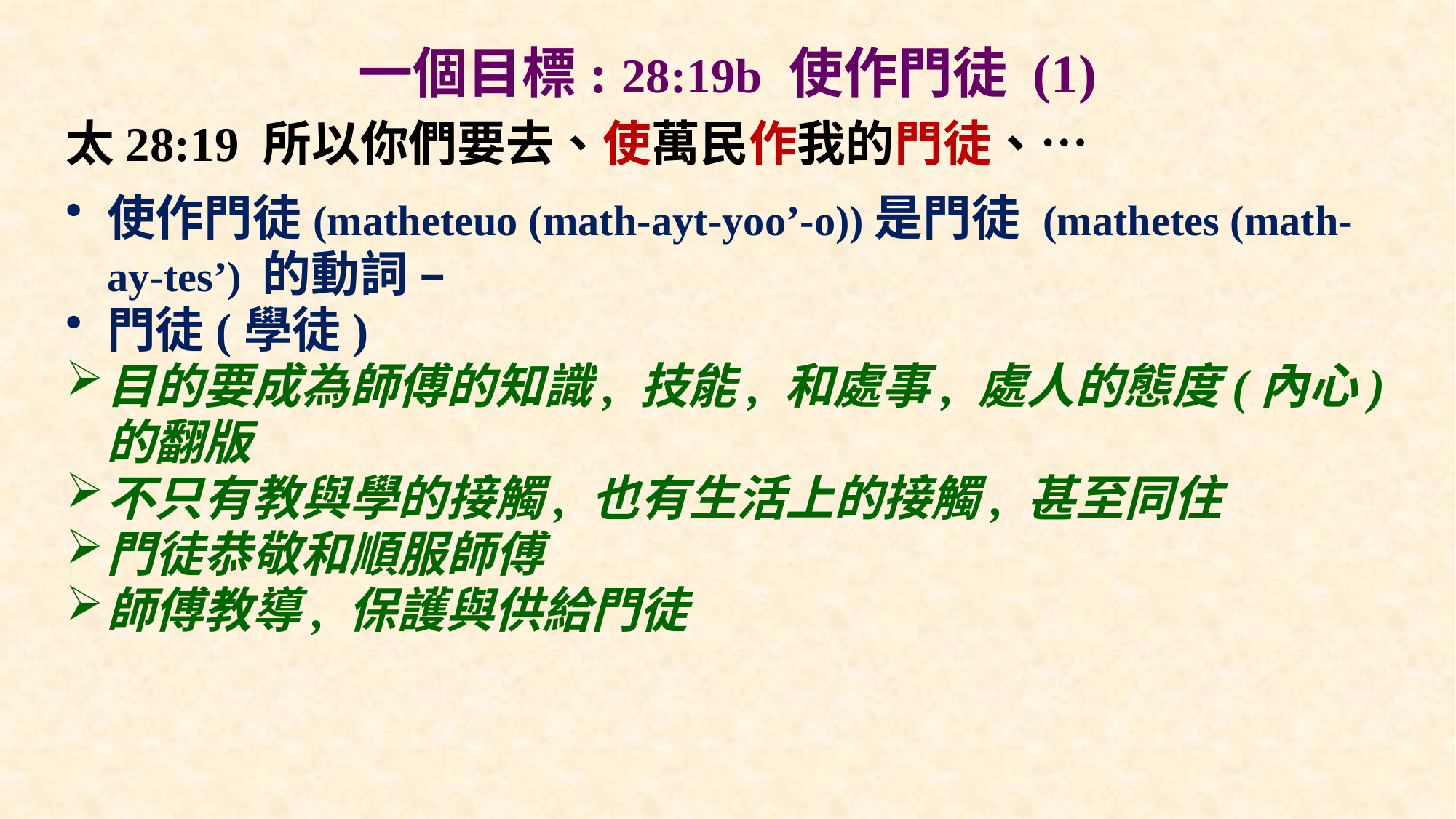

# 一個目標: 28:19b 使作門徒 (1)
太28:19 所以你們要去、使萬民作我的門徒、…
使作門徒(matheteuo (math-ayt-yoo’-o))是門徒 (mathetes (math-ay-tes’) 的動詞 –
門徒(學徒)
目的要成為師傅的知識, 技能, 和處事, 處人的態度(內心)的翻版
不只有教與學的接觸, 也有生活上的接觸, 甚至同住
門徒恭敬和順服師傅
師傅教導, 保護與供給門徒